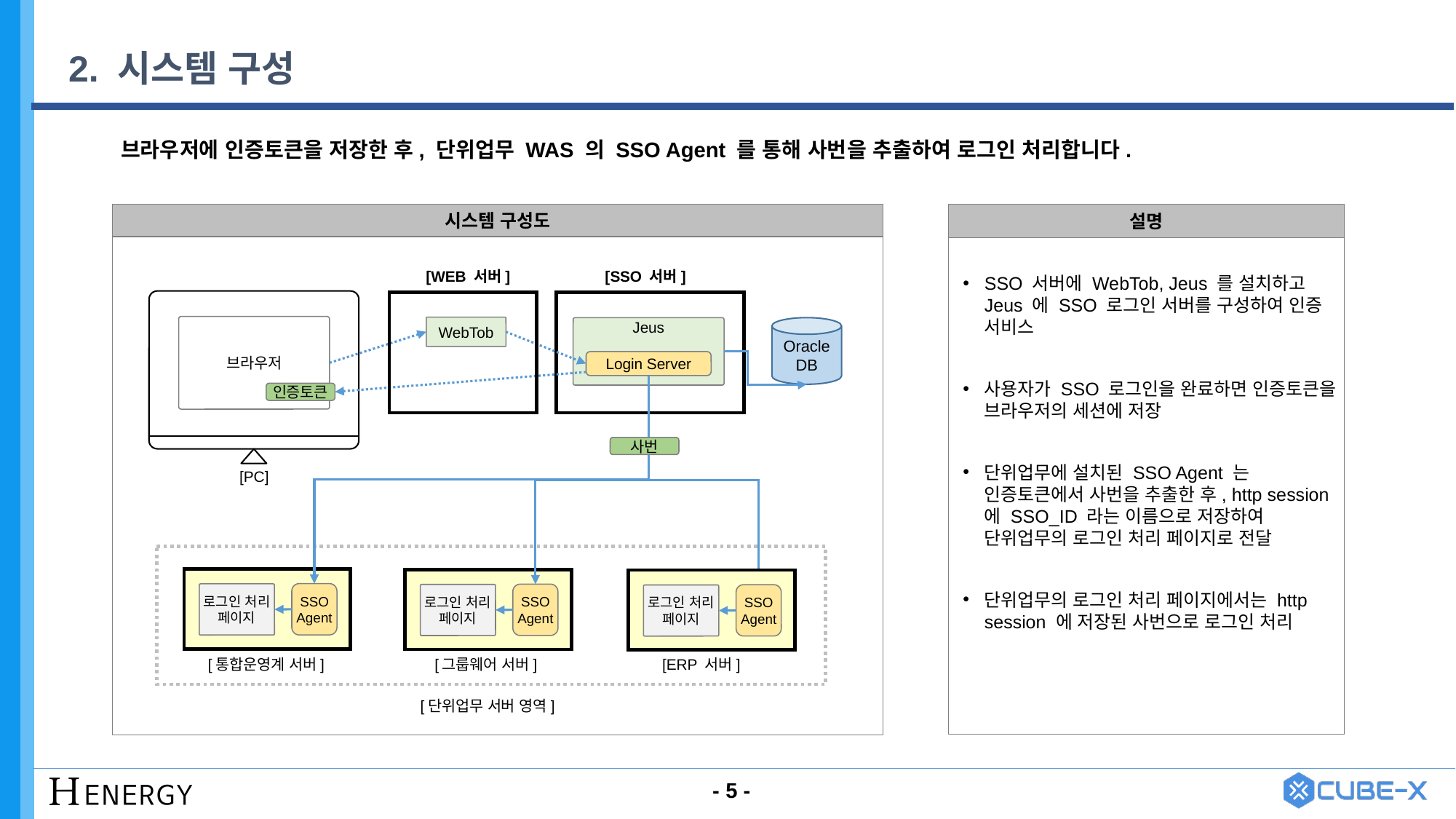

# 2. 시스템 구성
브라우저에 인증토큰을 저장한 후, 단위업무 WAS 의 SSO Agent 를 통해 사번을 추출하여 로그인 처리합니다.
시스템 구성도
설명

SSO 서버에 WebTob, Jeus 를 설치하고 Jeus 에 SSO 로그인 서버를 구성하여 인증 서비스

사용자가 SSO 로그인을 완료하면 인증토큰을 브라우저의 세션에 저장

단위업무에 설치된 SSO Agent 는 인증토큰에서 사번을 추출한 후, http session 에 SSO_ID 라는 이름으로 저장하여 단위업무의 로그인 처리 페이지로 전달

단위업무의 로그인 처리 페이지에서는 http session 에 저장된 사번으로 로그인 처리

[WEB 서버]
[SSO 서버]

브라우저
WebTob
Oracle
DB
Jeus
Login Server
인증토큰
사번
[PC]

SSO Agent
로그인 처리 페이지
SSO Agent
로그인 처리 페이지
SSO Agent
로그인 처리 페이지
[통합운영계 서버]
[그룹웨어 서버]
[ERP 서버]
[단위업무 서버 영역]
- 5 -